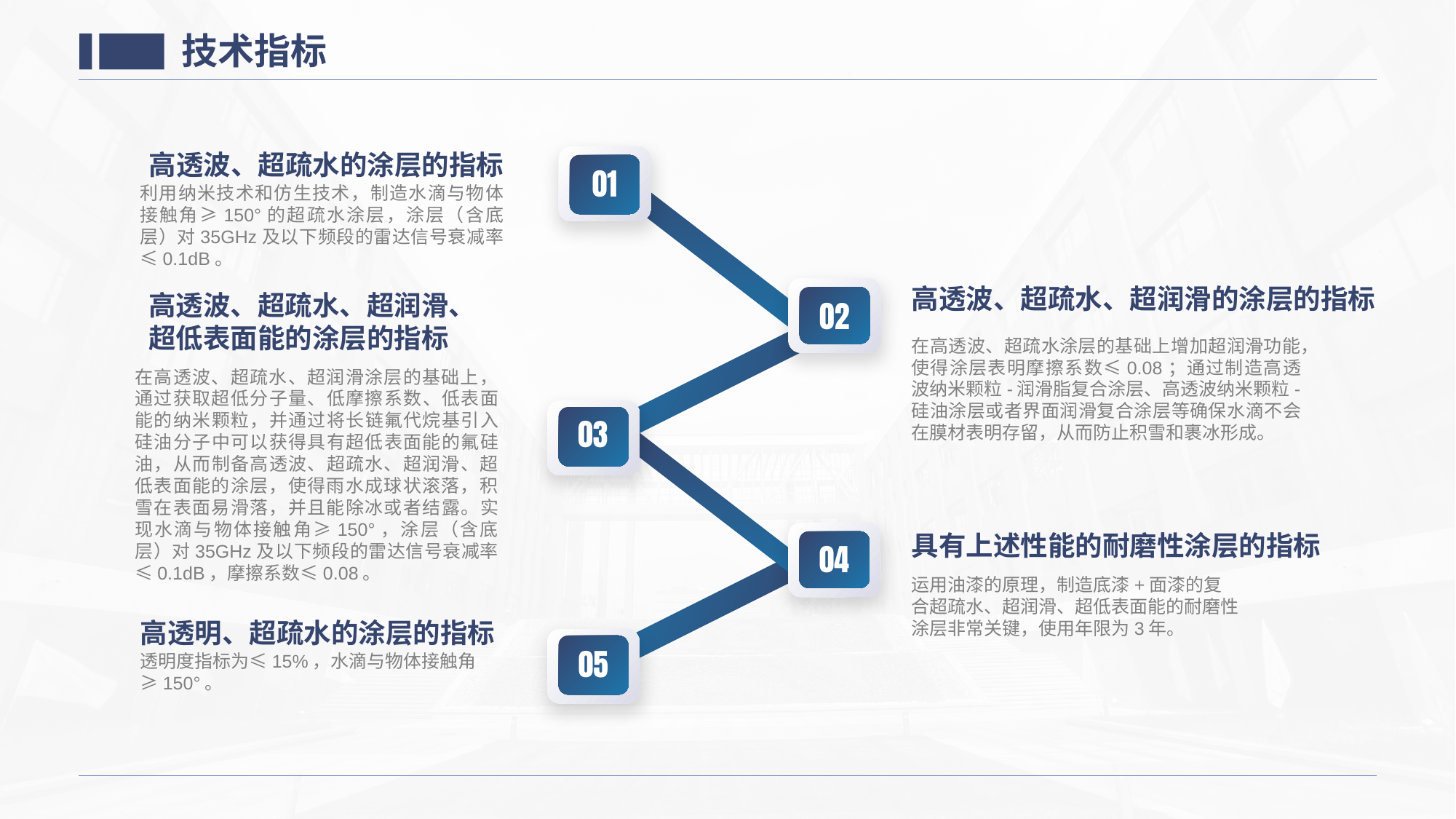

技术指标
高透波、超疏水的涂层的指标
利用纳米技术和仿生技术，制造水滴与物体接触角≥150°的超疏水涂层，涂层（含底层）对35GHz及以下频段的雷达信号衰减率≤0.1dB。

01

高透波、超疏水、超润滑的涂层的指标
在高透波、超疏水涂层的基础上增加超润滑功能，使得涂层表明摩擦系数≤0.08；通过制造高透波纳米颗粒-润滑脂复合涂层、高透波纳米颗粒-硅油涂层或者界面润滑复合涂层等确保水滴不会在膜材表明存留，从而防止积雪和裹冰形成。

高透波、超疏水、超润滑、超低表面能的涂层的指标
在高透波、超疏水、超润滑涂层的基础上，通过获取超低分子量、低摩擦系数、低表面能的纳米颗粒，并通过将长链氟代烷基引入硅油分子中可以获得具有超低表面能的氟硅油，从而制备高透波、超疏水、超润滑、超低表面能的涂层，使得雨水成球状滚落，积雪在表面易滑落，并且能除冰或者结露。实现水滴与物体接触角≥150°，涂层（含底层）对35GHz及以下频段的雷达信号衰减率≤0.1dB，摩擦系数≤0.08。
02

03
03

具有上述性能的耐磨性涂层的指标
运用油漆的原理，制造底漆+面漆的复合超疏水、超润滑、超低表面能的耐磨性涂层非常关键，使用年限为3年。
04

高透明、超疏水的涂层的指标
透明度指标为≤15%，水滴与物体接触角≥150°。

05